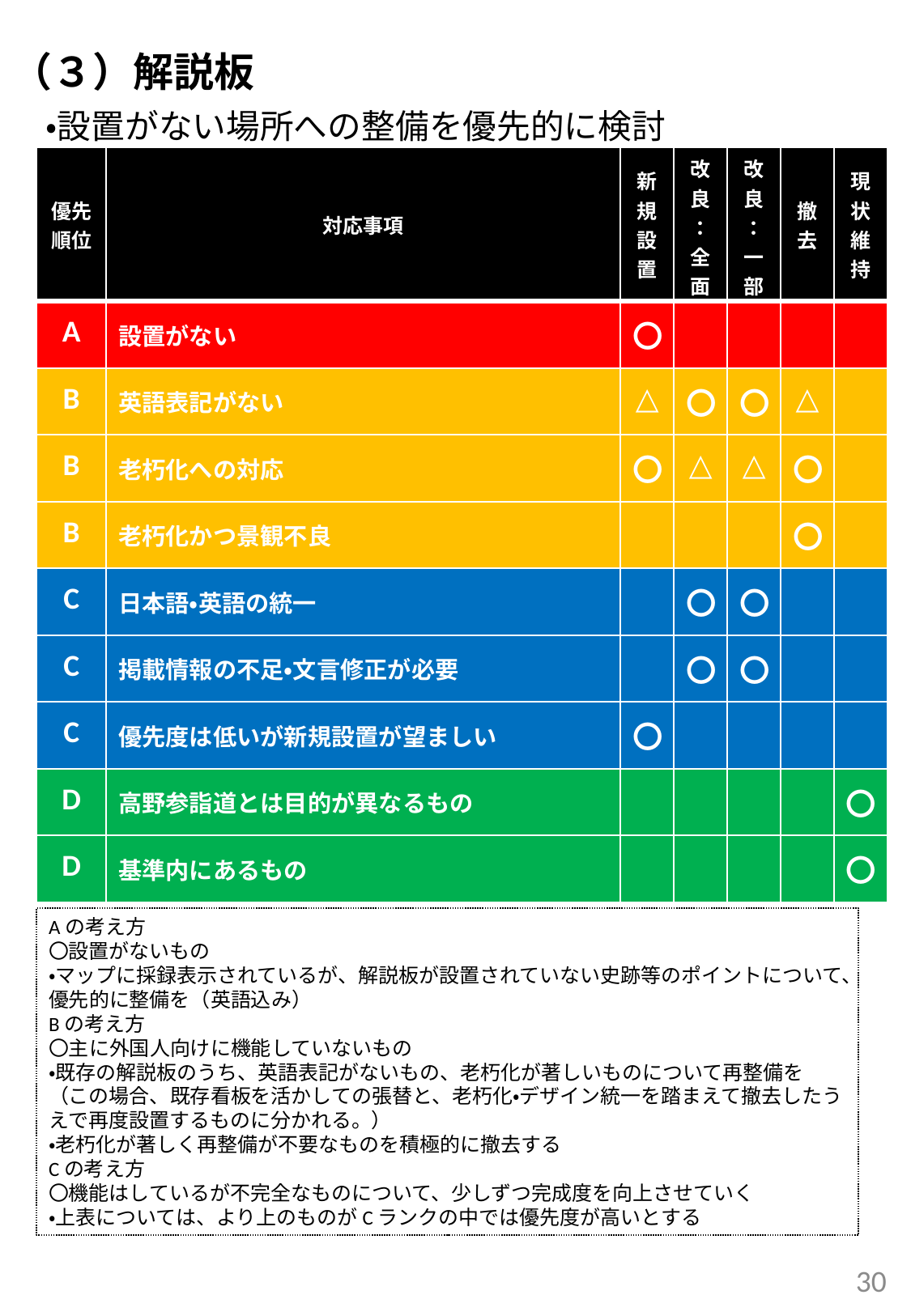

（３）解説板

　・設置がない場所への整備を優先的に検討

| 優先順位 | 対応事項 | 新規設置 | 改良：全面 | 改良：一部 | 撤去 | 現状維持 |
| --- | --- | --- | --- | --- | --- | --- |
| A | 設置がない | 〇 |  |  |  |  |
| B | 英語表記がない | △ | 〇 | 〇 | △ |  |
| B | 老朽化への対応 | 〇 | △ | △ | 〇 |  |
| B | 老朽化かつ景観不良 |  |  |  | 〇 |  |
| C | 日本語・英語の統一 |  | 〇 | 〇 |  |  |
| C | 掲載情報の不足・文言修正が必要 |  | 〇 | 〇 |  |  |
| C | 優先度は低いが新規設置が望ましい | 〇 |  |  |  |  |
| D | 高野参詣道とは目的が異なるもの |  |  |  |  | 〇 |
| D | 基準内にあるもの |  |  |  |  | 〇 |
Aの考え方
〇設置がないもの
・マップに採録表示されているが、解説板が設置されていない史跡等のポイントについて、優先的に整備を（英語込み）
Bの考え方
〇主に外国人向けに機能していないもの
・既存の解説板のうち、英語表記がないもの、老朽化が著しいものについて再整備を
（この場合、既存看板を活かしての張替と、老朽化・デザイン統一を踏まえて撤去したうえで再度設置するものに分かれる。）
・老朽化が著しく再整備が不要なものを積極的に撤去する
Cの考え方
〇機能はしているが不完全なものについて、少しずつ完成度を向上させていく
・上表については、より上のものがCランクの中では優先度が高いとする
30